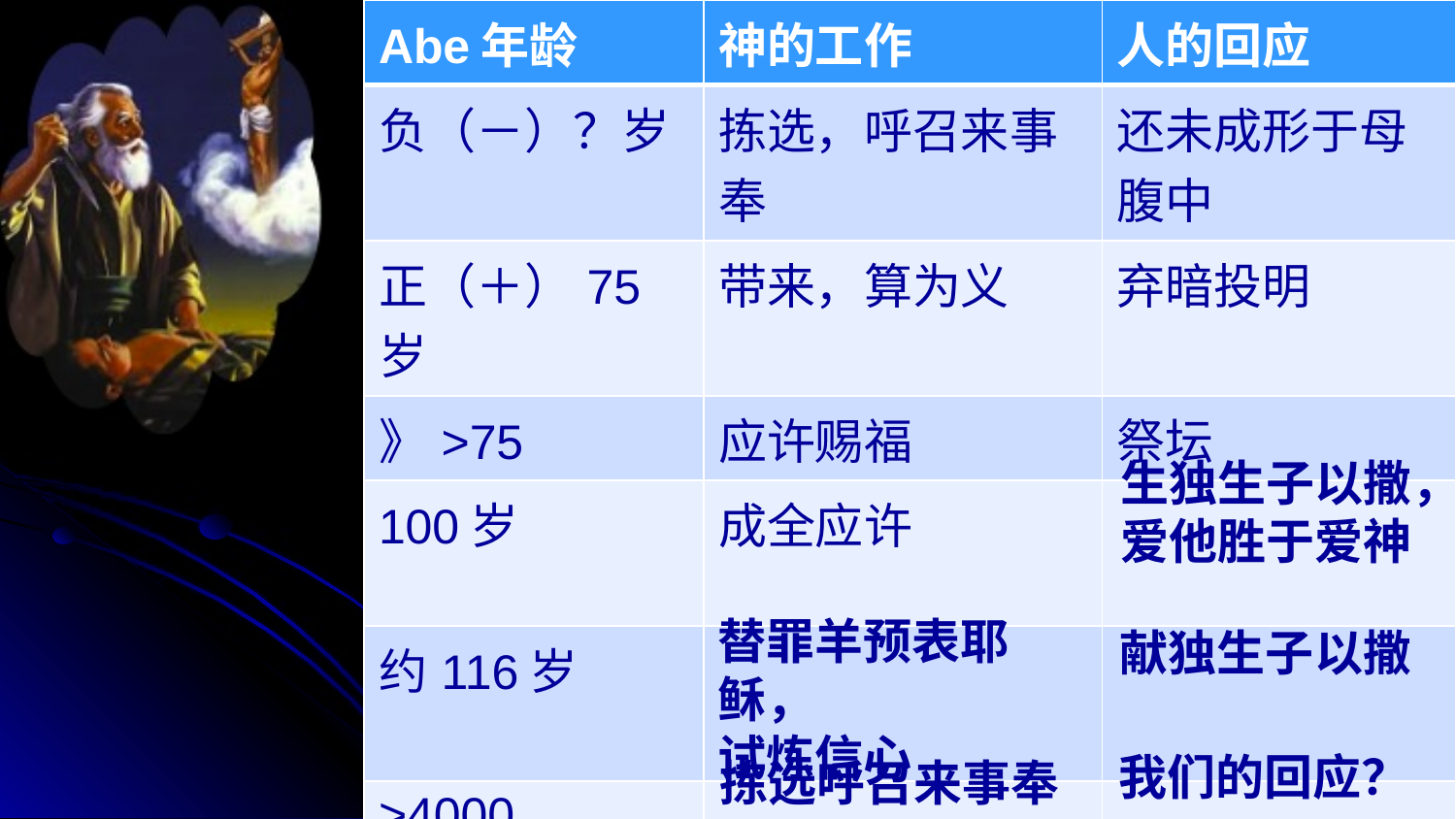

| Abe年龄 | 神的工作 | 人的回应 |
| --- | --- | --- |
| 负（－）？岁 | 拣选，呼召来事奉 | 还未成形于母腹中 |
| 正（＋）75岁 | 带来，算为义 | 弃暗投明 |
| 》>75 | 应许赐福 | 祭坛 |
| 100岁 | 成全应许 |  |
| 约116岁 |  |  |
| >4000 |  |  |
生独生子以撒，
爱他胜于爱神
替罪羊预表耶稣，
试炼信心
献独生子以撒
我们的回应？
拣选呼召来事奉